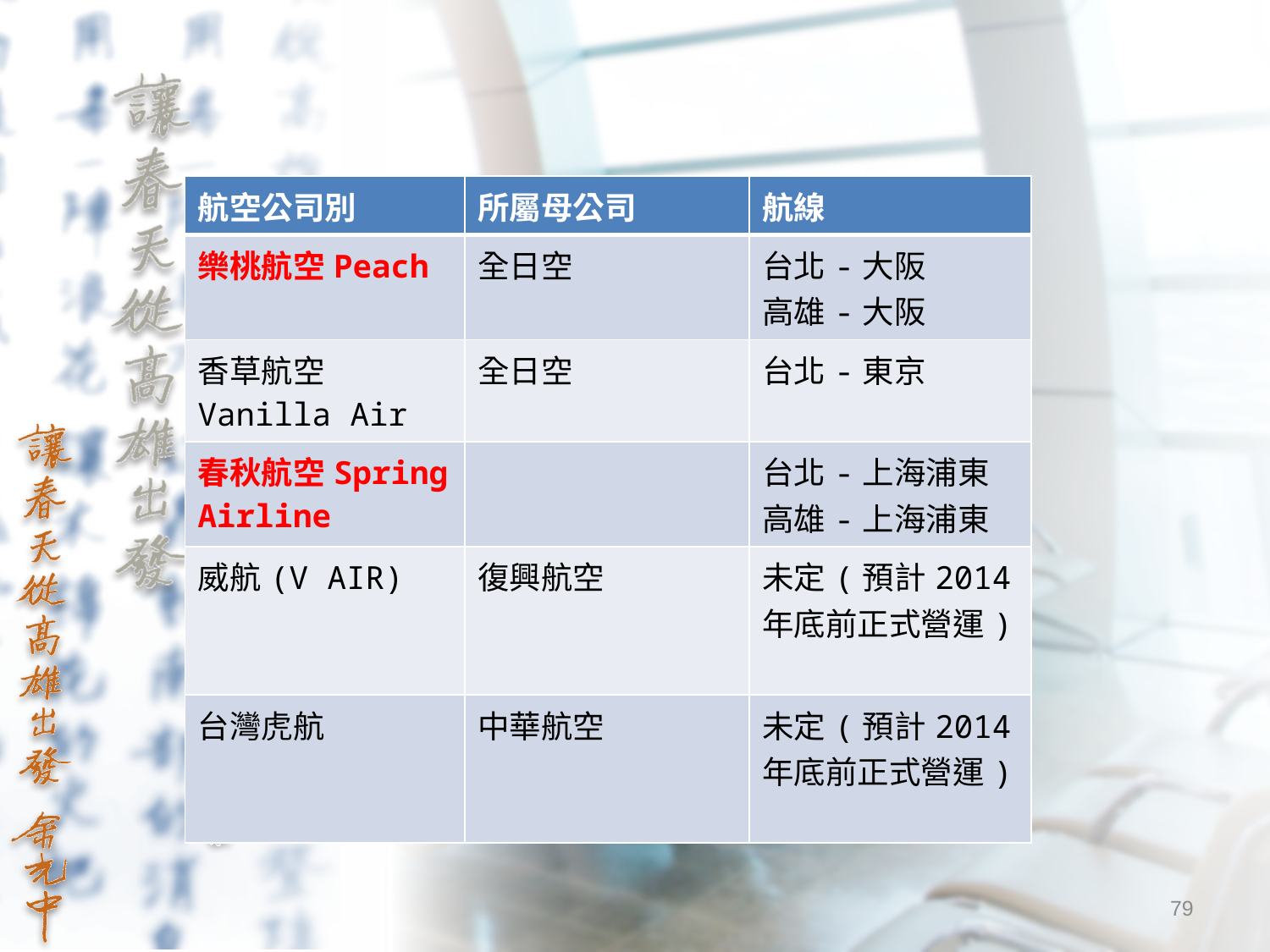

| 航空公司別 | 所屬母公司 | 航線 |
| --- | --- | --- |
| 樂桃航空Peach | 全日空 | 台北-大阪 高雄-大阪 |
| 香草航空Vanilla Air | 全日空 | 台北-東京 |
| 春秋航空Spring Airline |  | 台北-上海浦東 高雄-上海浦東 |
| 威航(V AIR) | 復興航空 | 未定(預計2014年底前正式營運) |
| 台灣虎航 | 中華航空 | 未定(預計2014年底前正式營運) |

79